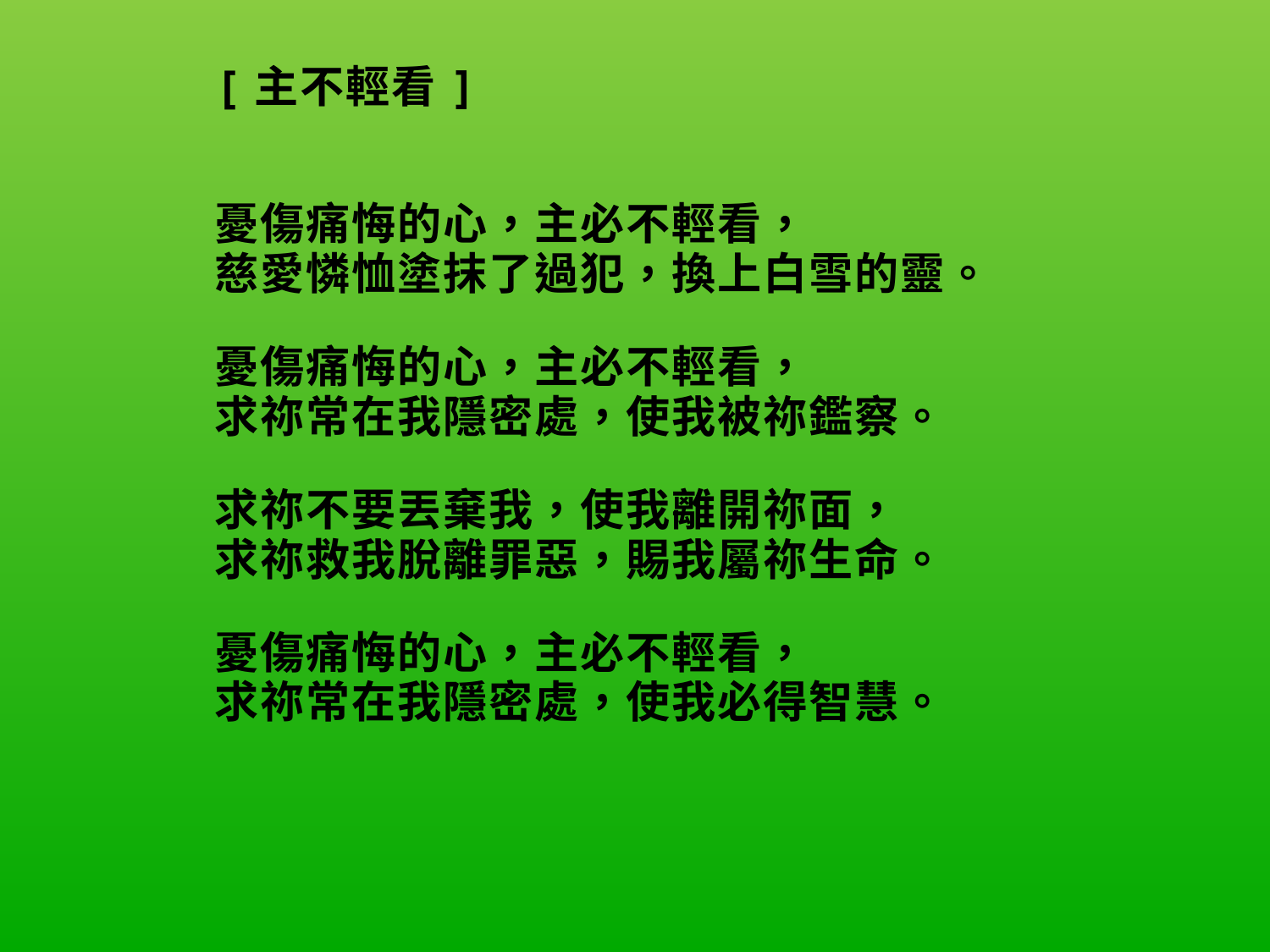

| [主不輕看]     憂傷痛悔的心，主必不輕看， 慈愛憐恤塗抹了過犯，換上白雪的靈。   憂傷痛悔的心，主必不輕看， 求祢常在我隱密處，使我被祢鑑察。   求祢不要丟棄我，使我離開祢面， 求祢救我脫離罪惡，賜我屬祢生命。   憂傷痛悔的心，主必不輕看， 求祢常在我隱密處，使我必得智慧。 |
| --- |